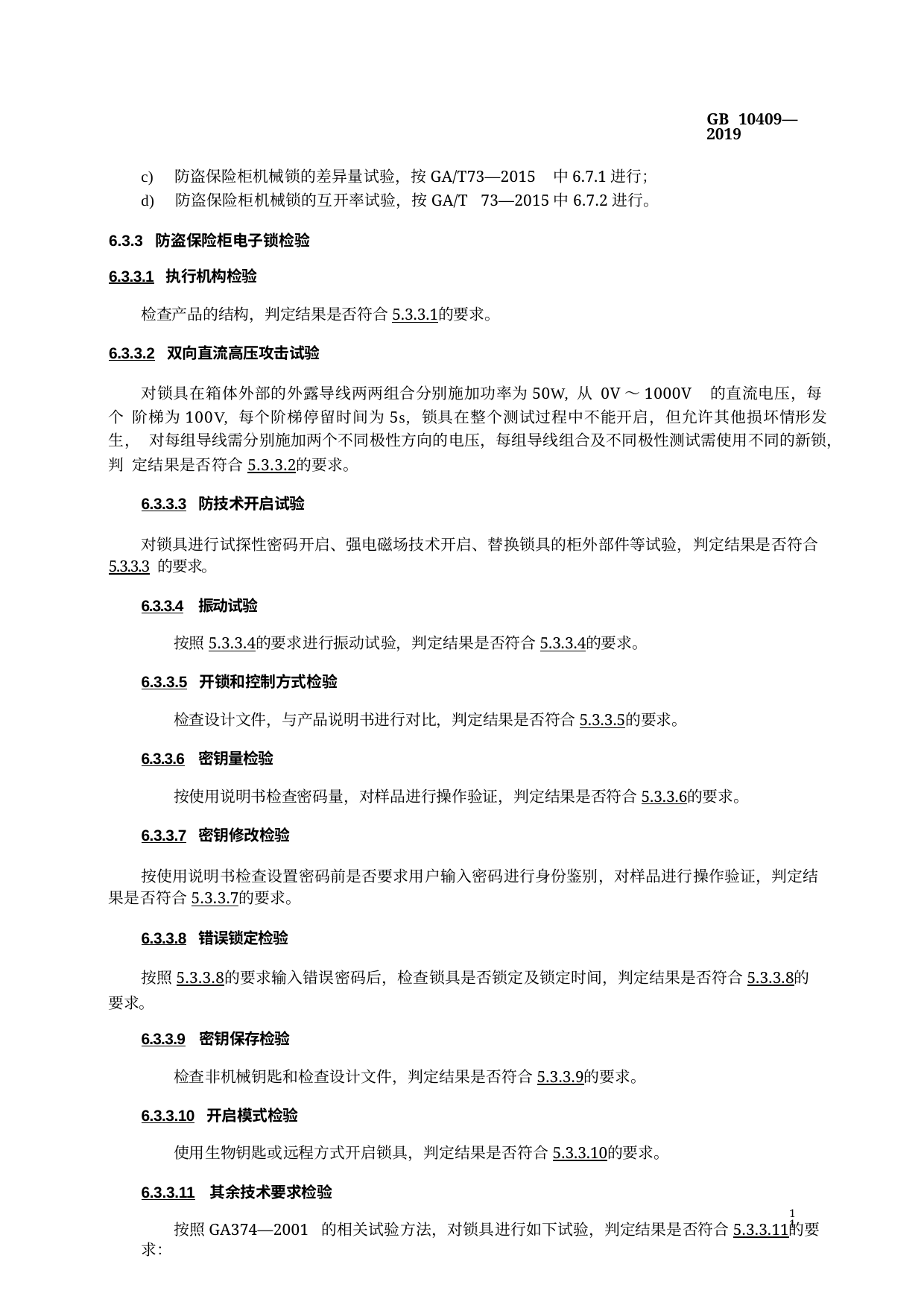

GB 10409—2019

c)    防盗保险柜机械锁的差异量试验，按GA/T73—2015   中6.7.1进行；
d)    防盗保险柜机械锁的互开率试验，按GA/T  73—2015中6.7.2进行。
6.3.3  防盗保险柜电子锁检验
6.3.3.1  执行机构检验
检查产品的结构，判定结果是否符合5.3.3.1的要求。
6.3.3.2  双向直流高压攻击试验
对锁具在箱体外部的外露导线两两组合分别施加功率为50W, 从 0V～1000V   的直流电压，每个  阶梯为100V, 每个阶梯停留时间为5s, 锁具在整个测试过程中不能开启，但允许其他损坏情形发生，  对每组导线需分别施加两个不同极性方向的电压，每组导线组合及不同极性测试需使用不同的新锁，判  定结果是否符合5.3.3.2的要求。
6.3.3.3  防技术开启试验
对锁具进行试探性密码开启、强电磁场技术开启、替换锁具的柜外部件等试验，判定结果是否符合  5.3.3.3 的要求。
6.3.3.4  振动试验
按照5.3.3.4的要求进行振动试验，判定结果是否符合5.3.3.4的要求。
6.3.3.5  开锁和控制方式检验
检查设计文件，与产品说明书进行对比，判定结果是否符合5.3.3.5的要求。
6.3.3.6  密钥量检验
按使用说明书检查密码量，对样品进行操作验证，判定结果是否符合5.3.3.6的要求。
6.3.3.7  密钥修改检验
按使用说明书检查设置密码前是否要求用户输入密码进行身份鉴别，对样品进行操作验证，判定结  果是否符合5.3.3.7的要求。
6.3.3.8  错误锁定检验
按照5.3.3.8的要求输入错误密码后，检查锁具是否锁定及锁定时间，判定结果是否符合5.3.3.8的  要求。
6.3.3.9  密钥保存检验
检查非机械钥匙和检查设计文件，判定结果是否符合5.3.3.9的要求。
6.3.3.10  开启模式检验
使用生物钥匙或远程方式开启锁具，判定结果是否符合5.3.3.10的要求。
6.3.3.11 其余技术要求检验

按照GA374—2001  的相关试验方法，对锁具进行如下试验，判定结果是否符合5.3.3.11的要求：

11